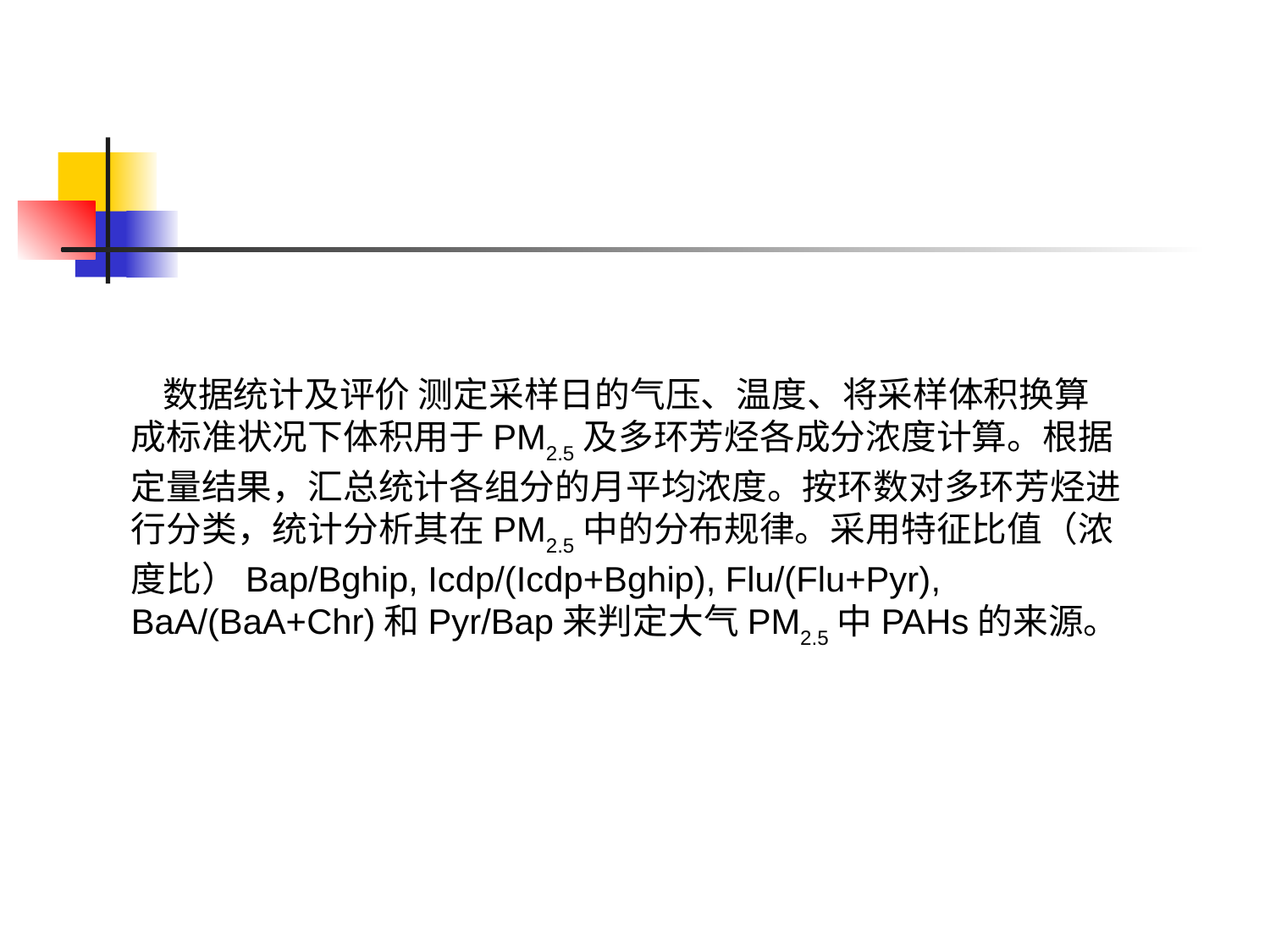

数据统计及评价 测定采样日的气压、温度、将采样体积换算成标准状况下体积用于PM2.5及多环芳烃各成分浓度计算。根据定量结果，汇总统计各组分的月平均浓度。按环数对多环芳烃进行分类，统计分析其在PM2.5中的分布规律。采用特征比值（浓度比）Bap/Bghip, Icdp/(Icdp+Bghip), Flu/(Flu+Pyr), BaA/(BaA+Chr)和Pyr/Bap来判定大气PM2.5中PAHs的来源。